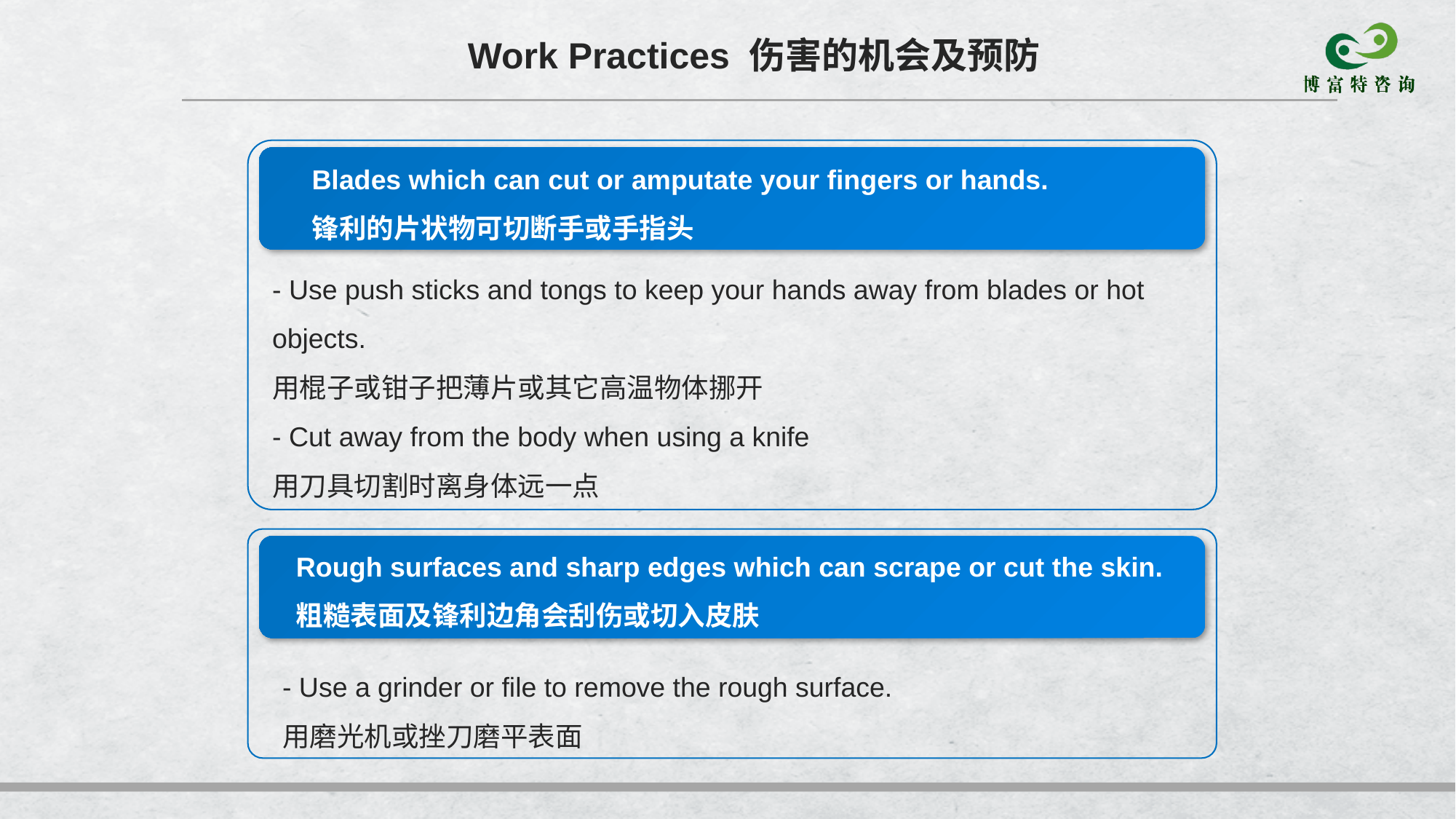

Work Practices 伤害的机会及预防

Blades which can cut or amputate your fingers or hands.
锋利的片状物可切断手或手指头

- Use push sticks and tongs to keep your hands away from blades or hot objects.
用棍子或钳子把薄片或其它高温物体挪开
- Cut away from the body when using a knife
用刀具切割时离身体远一点
Rough surfaces and sharp edges which can scrape or cut the skin.
粗糙表面及锋利边角会刮伤或切入皮肤

- Use a grinder or file to remove the rough surface.
用磨光机或挫刀磨平表面